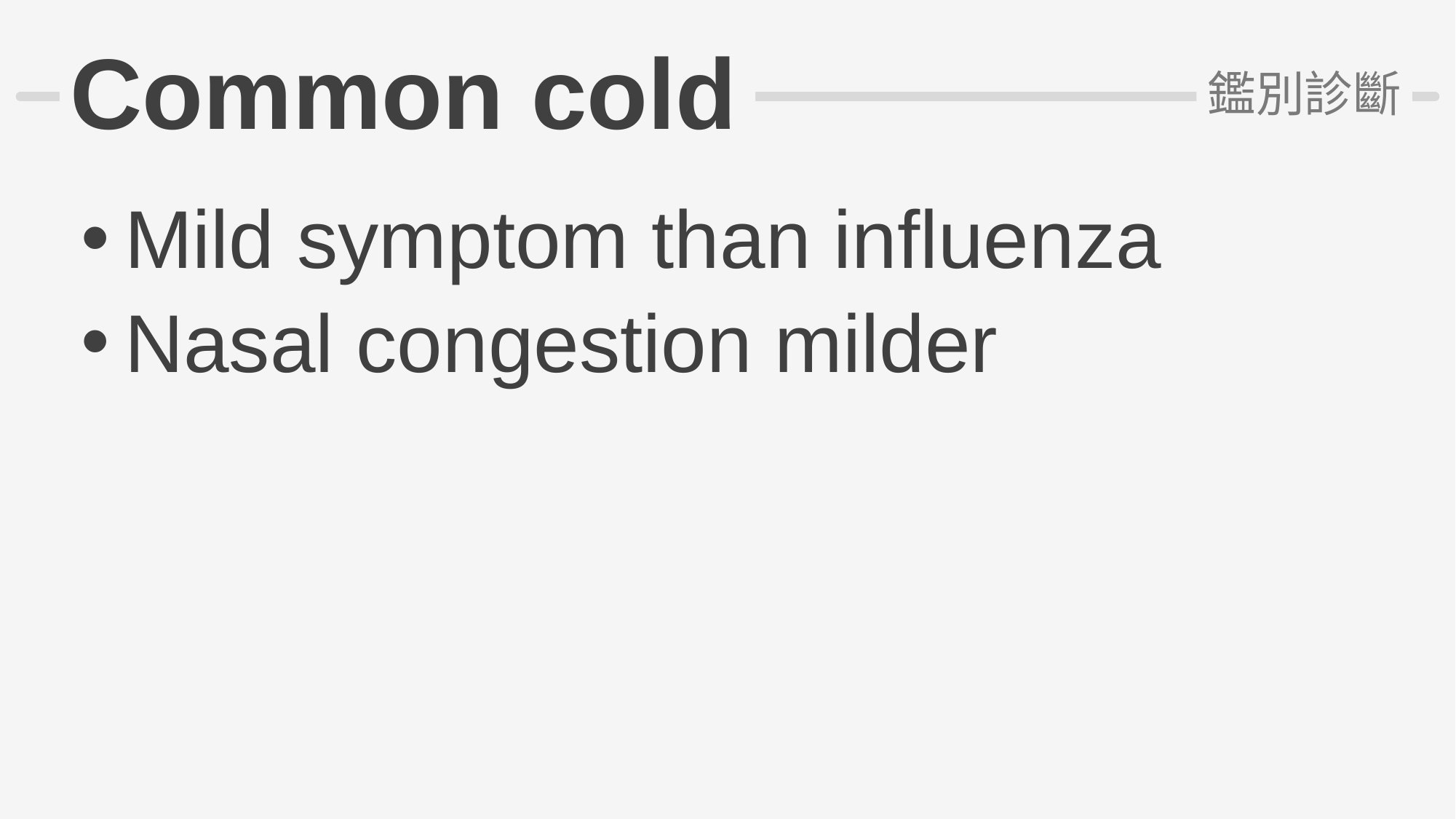

# Common cold
鑑別診斷
Mild symptom than influenza
Nasal congestion milder